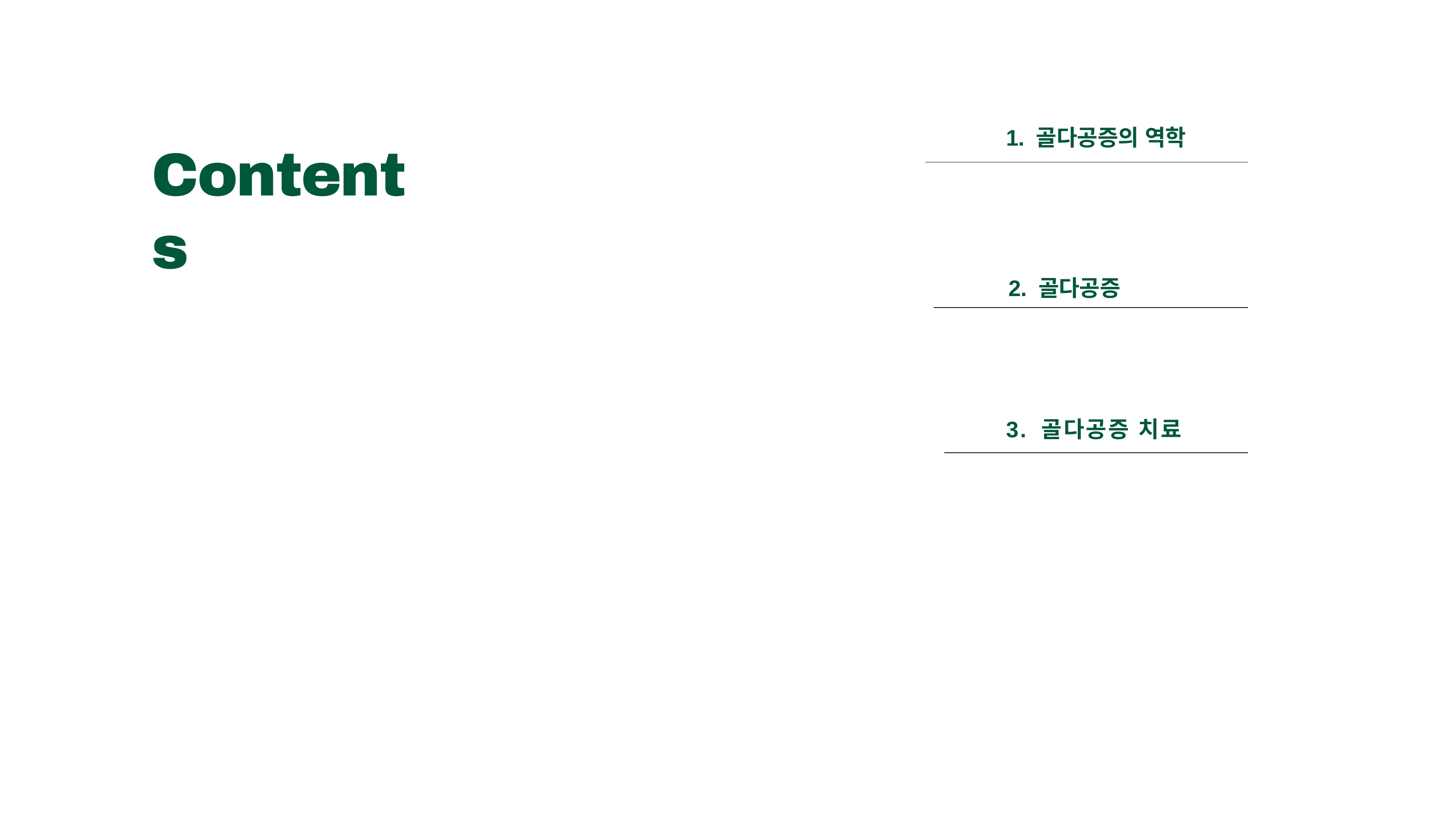

1. 골다공증의 역학
# Contents

2. 골다공증

3. 골다공증 치료